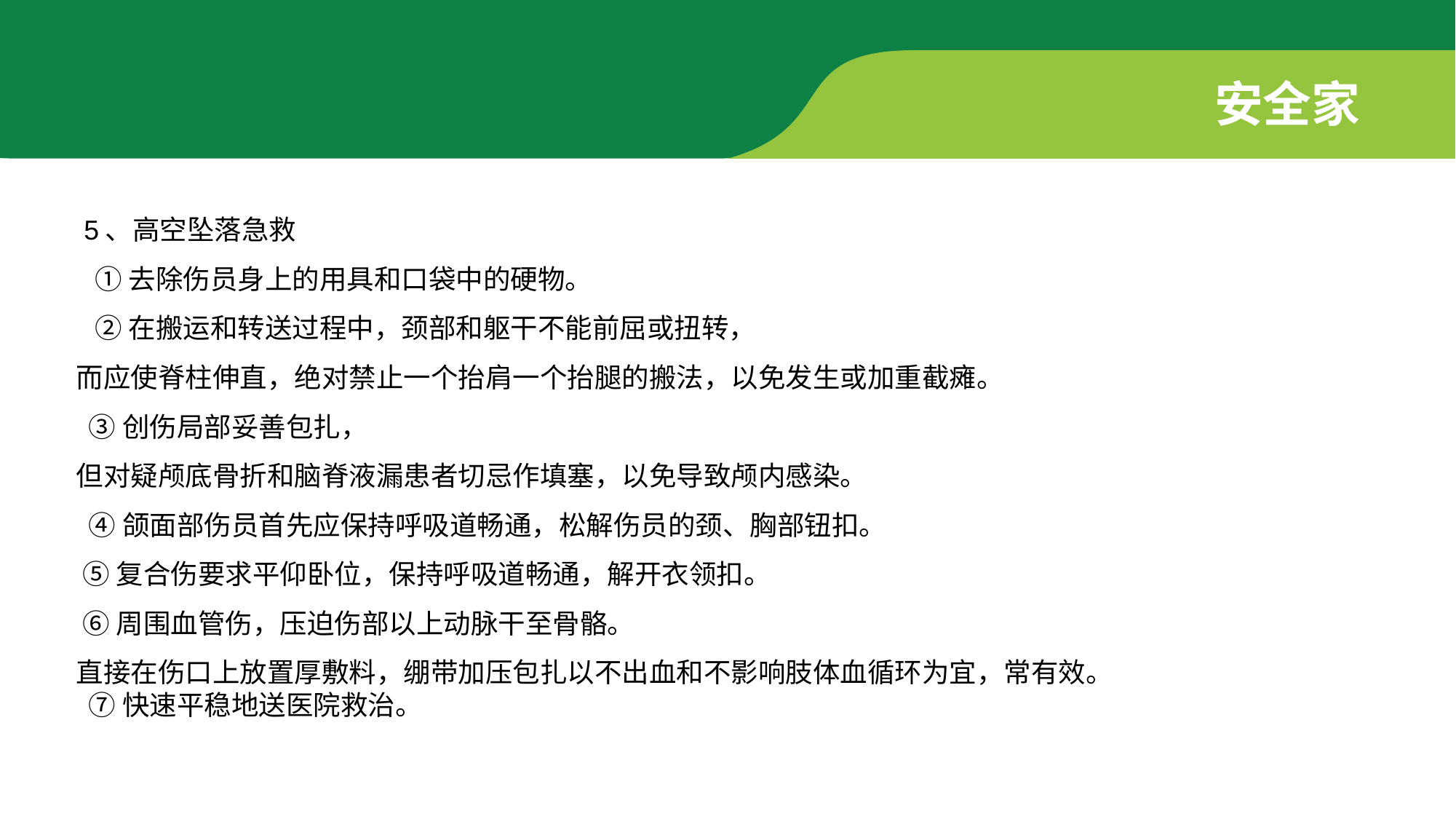

安全家

 5、高空坠落急救
   ①去除伤员身上的用具和口袋中的硬物。
   ②在搬运和转送过程中，颈部和躯干不能前屈或扭转，
而应使脊柱伸直，绝对禁止一个抬肩一个抬腿的搬法，以免发生或加重截瘫。
  ③创伤局部妥善包扎，
但对疑颅底骨折和脑脊液漏患者切忌作填塞，以免导致颅内感染。
  ④颌面部伤员首先应保持呼吸道畅通，松解伤员的颈、胸部钮扣。
 ⑤复合伤要求平仰卧位，保持呼吸道畅通，解开衣领扣。
 ⑥周围血管伤，压迫伤部以上动脉干至骨骼。
直接在伤口上放置厚敷料，绷带加压包扎以不出血和不影响肢体血循环为宜，常有效。
  ⑦快速平稳地送医院救治。